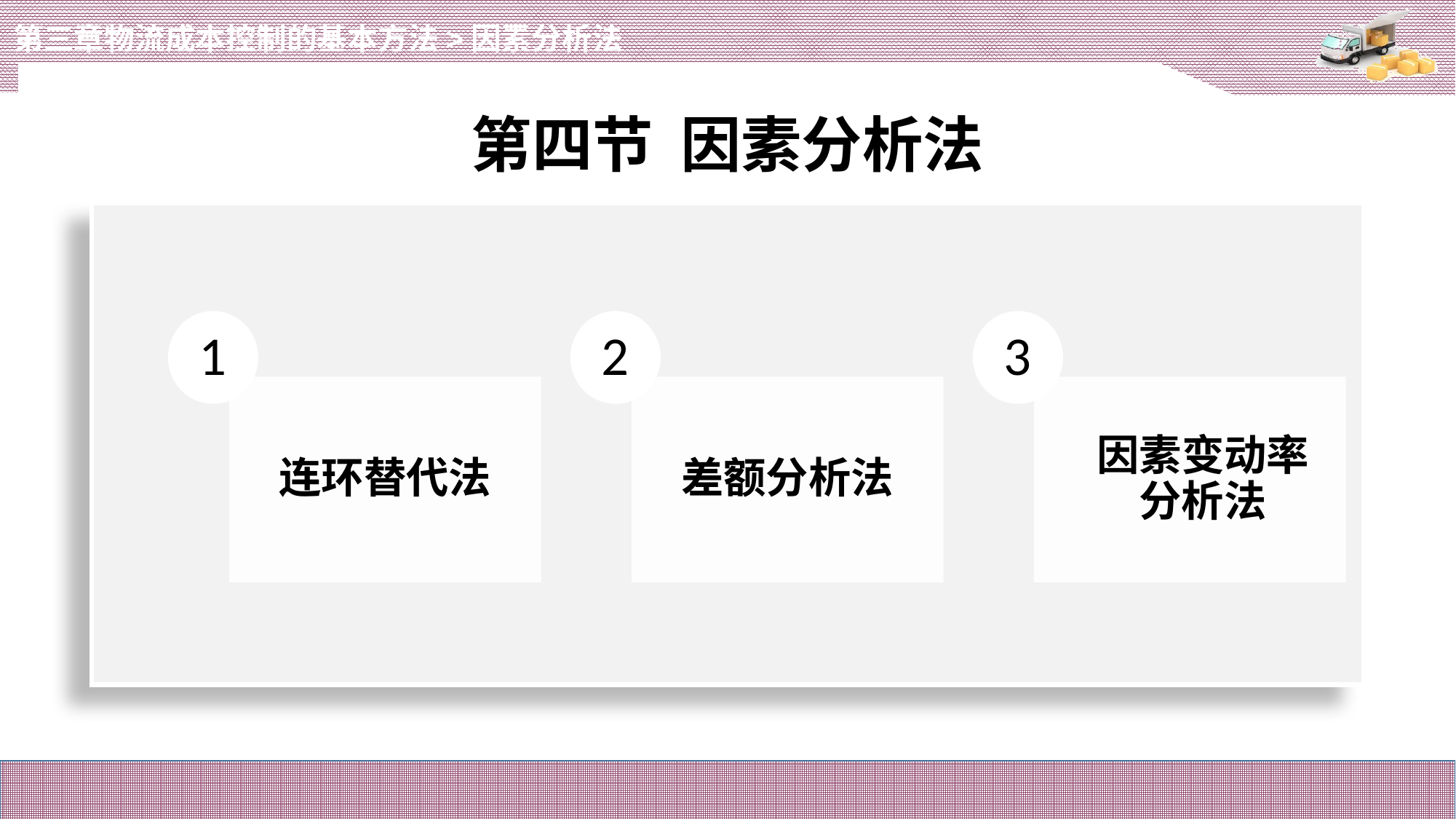

第三章物流成本控制的基本方法>因素分析法
# 第四节  因素分析法
连环替代法
1
差额分析法
2
因素变动率分析法
3